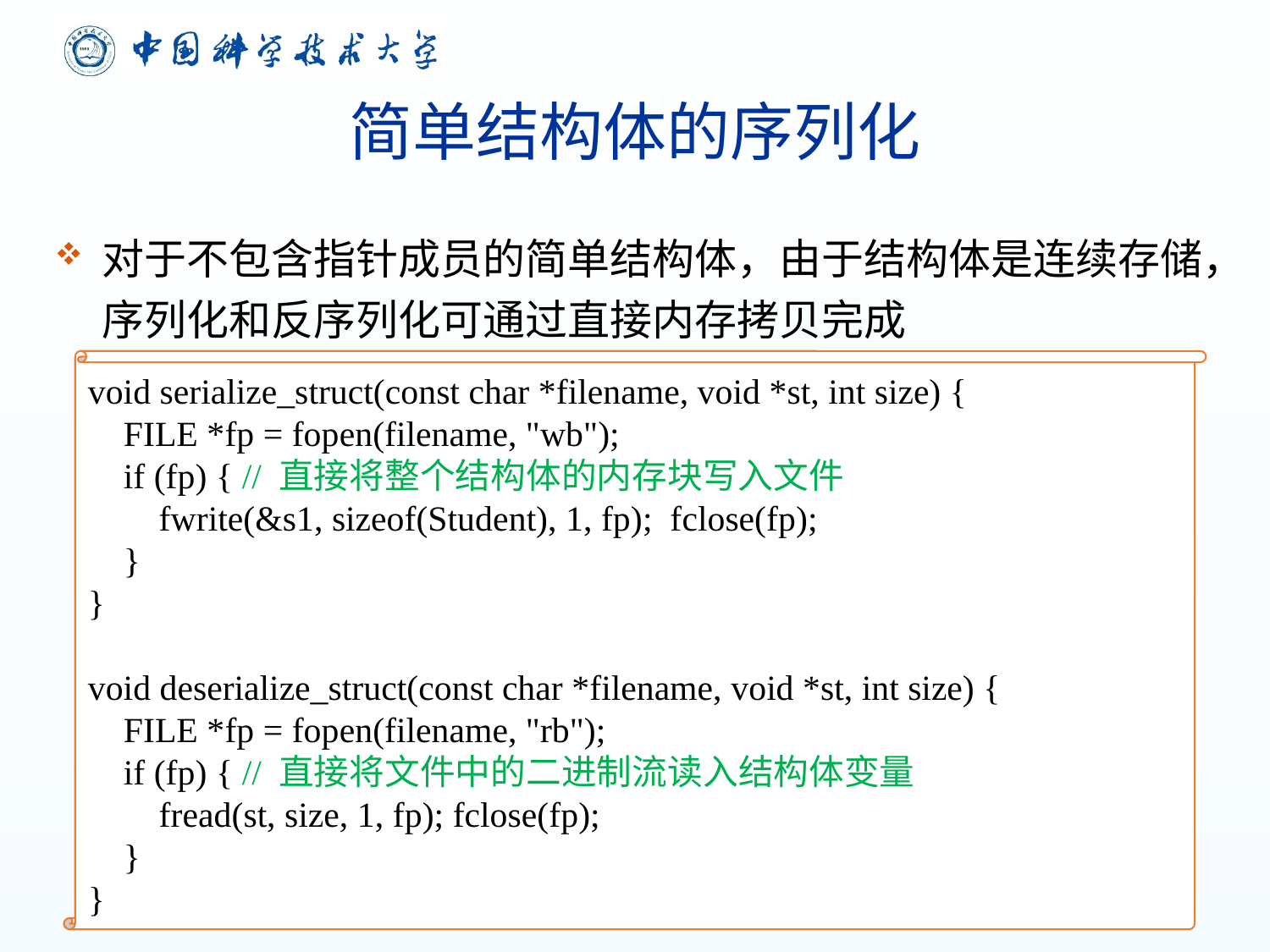

# 简单结构体的序列化
对于不包含指针成员的简单结构体，由于结构体是连续存储，序列化和反序列化可通过直接内存拷贝完成
void serialize_struct(const char *filename, void *st, int size) {
    FILE *fp = fopen(filename, "wb");
    if (fp) { // 直接将整个结构体的内存块写入文件
        fwrite(&s1, sizeof(Student), 1, fp);  fclose(fp);
    }
}

void deserialize_struct(const char *filename, void *st, int size) {
    FILE *fp = fopen(filename, "rb");
    if (fp) { // 直接将文件中的二进制流读入结构体变量
        fread(st, size, 1, fp); fclose(fp);
    }
}